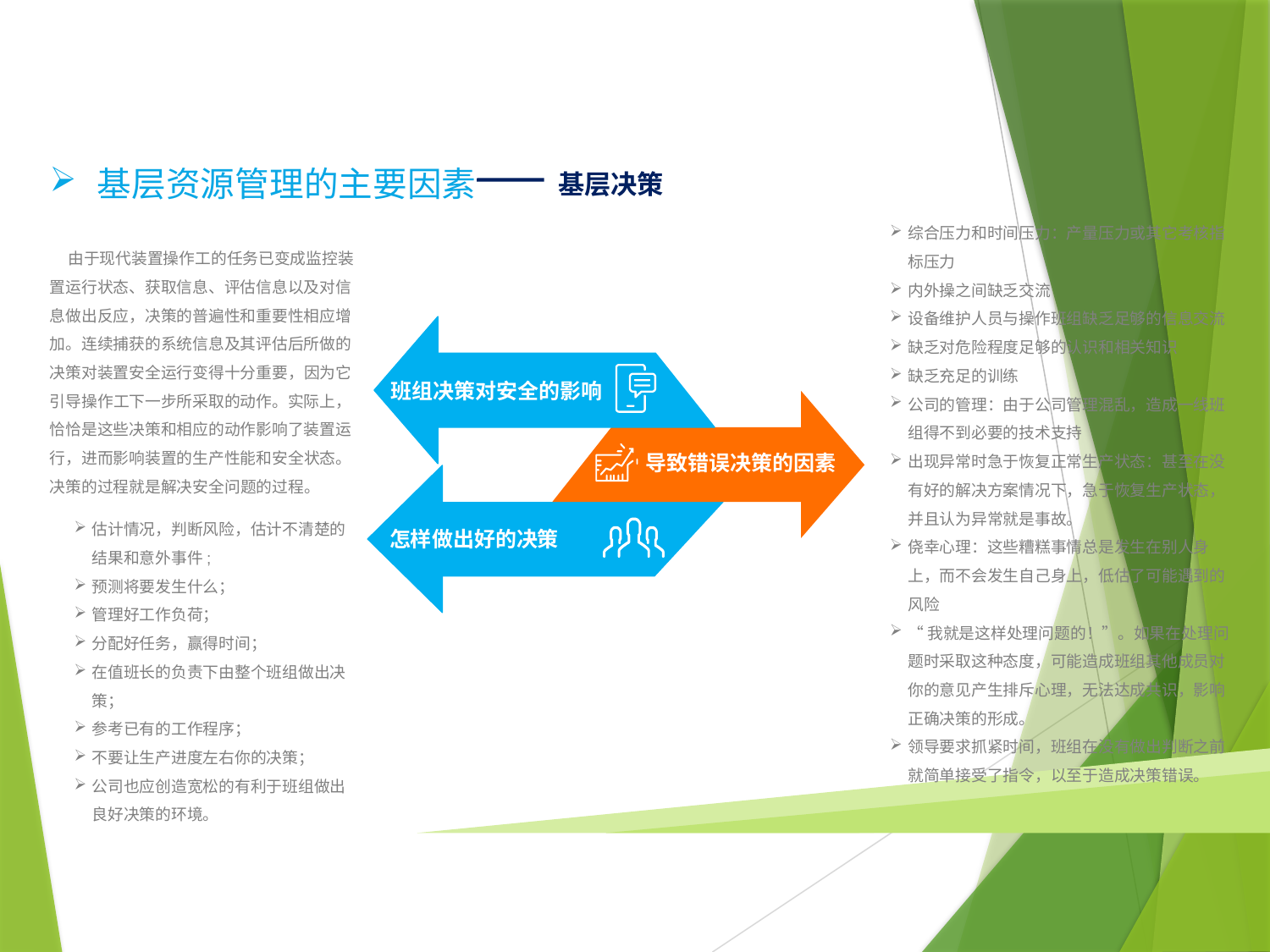

基层资源管理的主要因素
基层决策
综合压力和时间压力：产量压力或其它考核指标压力
内外操之间缺乏交流
设备维护人员与操作班组缺乏足够的信息交流
缺乏对危险程度足够的认识和相关知识
缺乏充足的训练
公司的管理：由于公司管理混乱，造成一线班组得不到必要的技术支持
出现异常时急于恢复正常生产状态：甚至在没有好的解决方案情况下，急于恢复生产状态，并且认为异常就是事故。
侥幸心理：这些糟糕事情总是发生在别人身上，而不会发生自己身上，低估了可能遇到的风险
“我就是这样处理问题的！”。如果在处理问题时采取这种态度，可能造成班组其他成员对你的意见产生排斥心理，无法达成共识，影响正确决策的形成。
领导要求抓紧时间，班组在没有做出判断之前就简单接受了指令，以至于造成决策错误。
    由于现代装置操作工的任务已变成监控装置运行状态、获取信息、评估信息以及对信息做出反应，决策的普遍性和重要性相应增加。连续捕获的系统信息及其评估后所做的决策对装置安全运行变得十分重要，因为它引导操作工下一步所采取的动作。实际上，恰恰是这些决策和相应的动作影响了装置运行，进而影响装置的生产性能和安全状态。决策的过程就是解决安全问题的过程。

班组决策对安全的影响

导致错误决策的因素

怎样做出好的决策
估计情况，判断风险，估计不清楚的结果和意外事件;
预测将要发生什么；
管理好工作负荷；
分配好任务，赢得时间；
在值班长的负责下由整个班组做出决策；
参考已有的工作程序；
不要让生产进度左右你的决策；
公司也应创造宽松的有利于班组做出良好决策的环境。